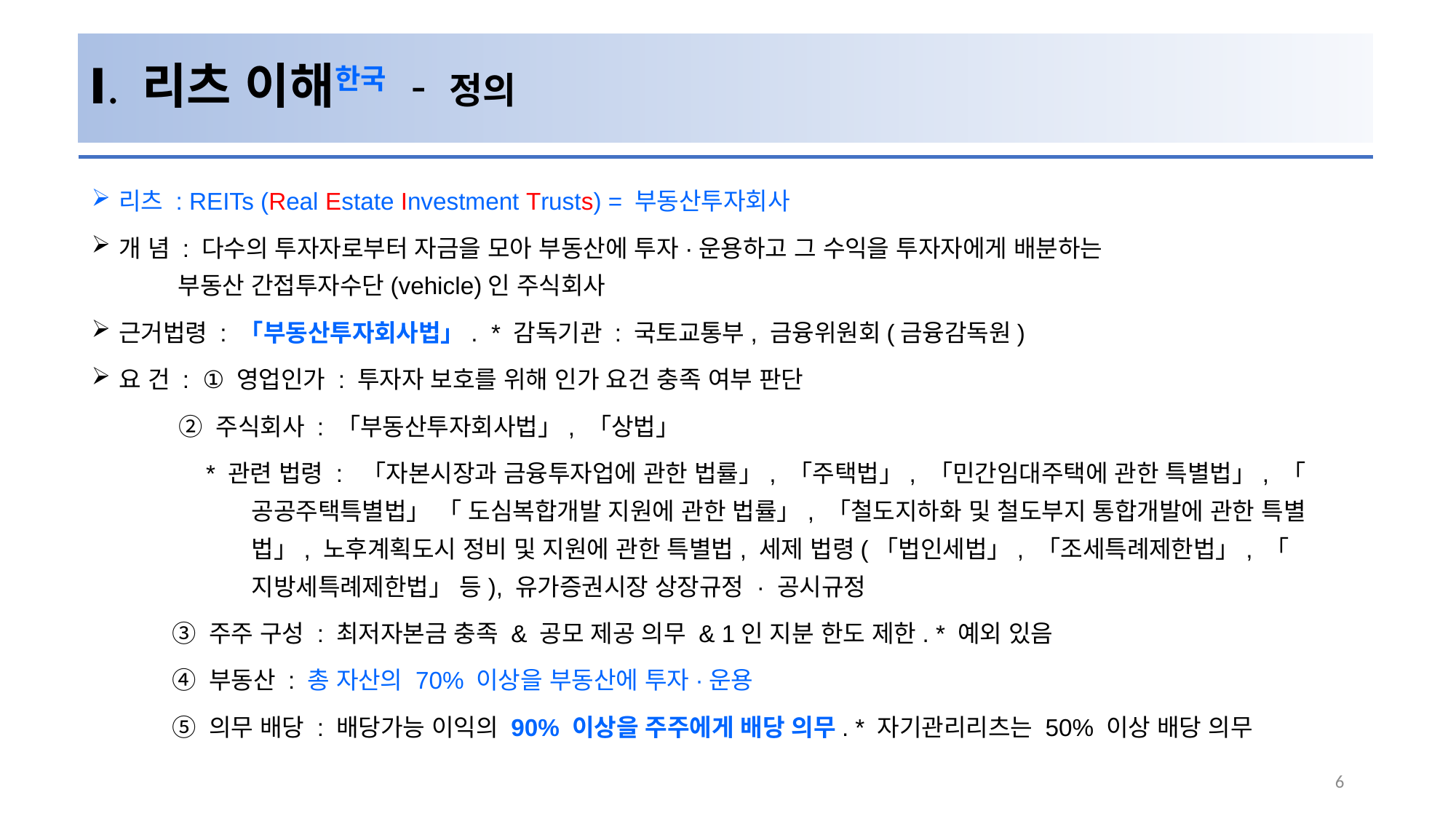

# Ⅰ. 리츠 이해한국 - 정의
리츠 : REITs (Real Estate Investment Trusts) = 부동산투자회사
개 념 : 다수의 투자자로부터 자금을 모아 부동산에 투자·운용하고 그 수익을 투자자에게 배분하는
            부동산 간접투자수단(vehicle)인 주식회사
근거법령 : 「부동산투자회사법」.  * 감독기관 : 국토교통부, 금융위원회(금융감독원)
요 건 :  ① 영업인가 : 투자자 보호를 위해 인가 요건 충족 여부 판단
             ② 주식회사 : 「부동산투자회사법」, 「상법」
                 * 관련 법령 :  「자본시장과 금융투자업에 관한 법률」, 「주택법」, 「민간임대주택에 관한 특별법」, 「공공주택특별법」 「 도심복합개발 지원에 관한 법률」, 「철도지하화 및 철도부지 통합개발에 관한 특별법」, 노후계획도시 정비 및 지원에 관한 특별법, 세제 법령(「법인세법」, 「조세특례제한법」, 「지방세특례제한법」 등), 유가증권시장 상장규정 · 공시규정
            ③ 주주 구성 : 최저자본금 충족 & 공모 제공 의무 & 1인 지분 한도 제한. * 예외 있음
            ④ 부동산 : 총 자산의 70% 이상을 부동산에 투자·운용
            ⑤ 의무 배당 : 배당가능 이익의 90% 이상을 주주에게 배당 의무. * 자기관리리츠는 50% 이상 배당 의무

6